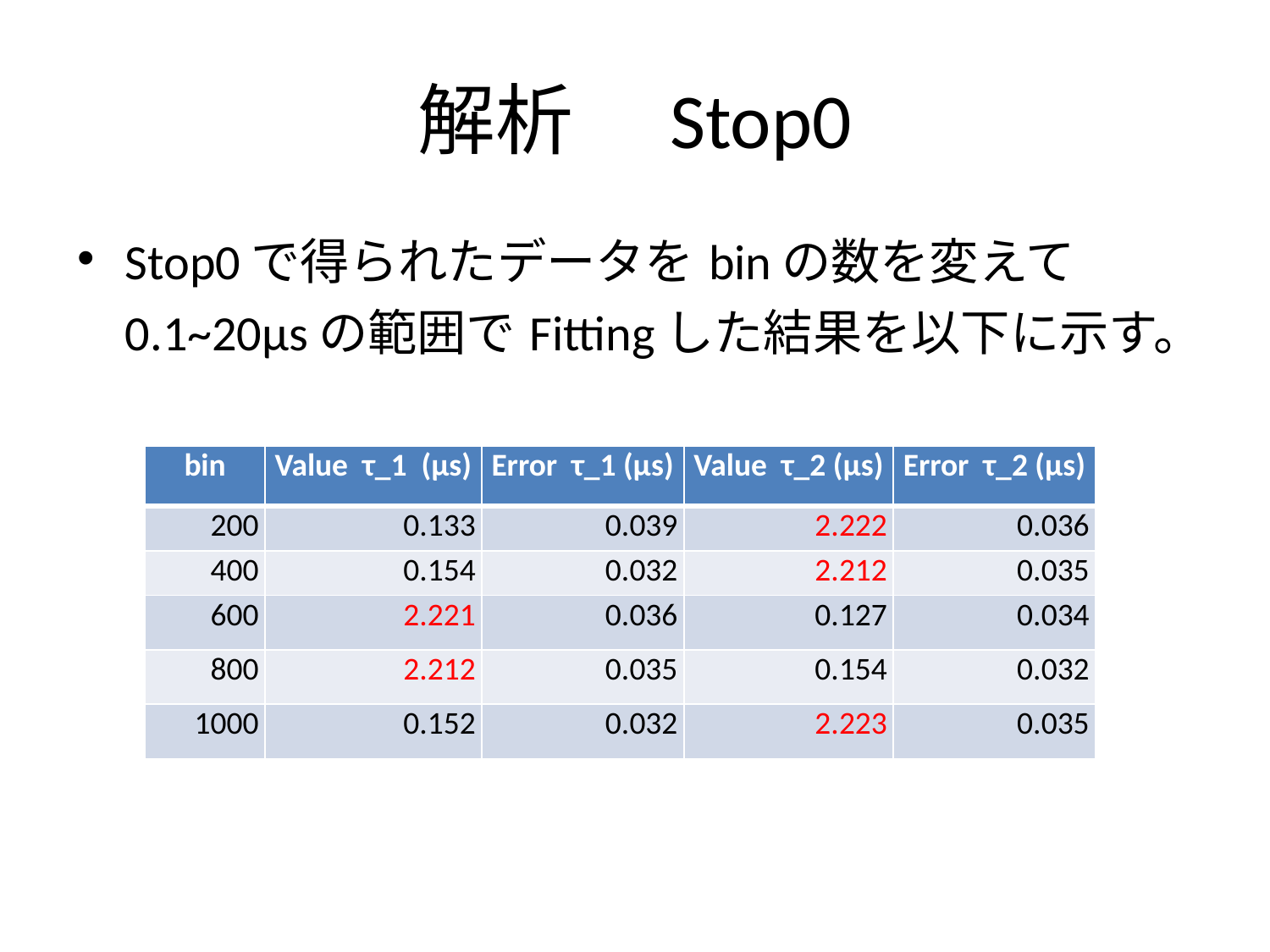

# 解析　Stop0
Stop0で得られたデータをbinの数を変えて0.1~20μsの範囲でFittingした結果を以下に示す。
| bin | Value τ\_1 (μs) | Error τ\_1 (μs) | Value τ\_2 (μs) | Error τ\_2 (μs) |
| --- | --- | --- | --- | --- |
| 200 | 0.133 | 0.039 | 2.222 | 0.036 |
| 400 | 0.154 | 0.032 | 2.212 | 0.035 |
| 600 | 2.221 | 0.036 | 0.127 | 0.034 |
| 800 | 2.212 | 0.035 | 0.154 | 0.032 |
| 1000 | 0.152 | 0.032 | 2.223 | 0.035 |